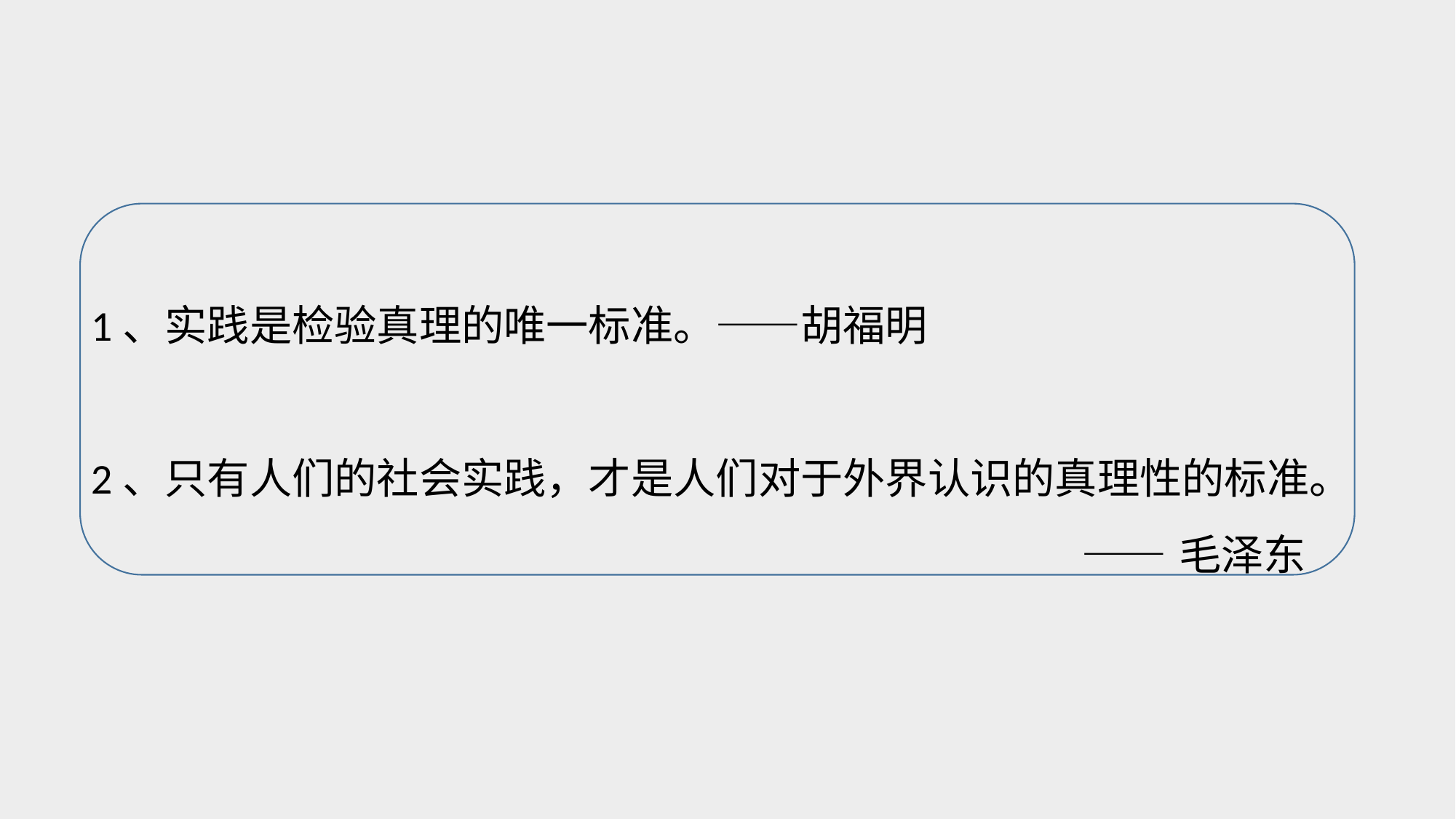

#

1、实践是检验真理的唯一标准。——胡福明

2、只有人们的社会实践，才是人们对于外界认识的真理性的标准。
                                                                                                         ——毛泽东